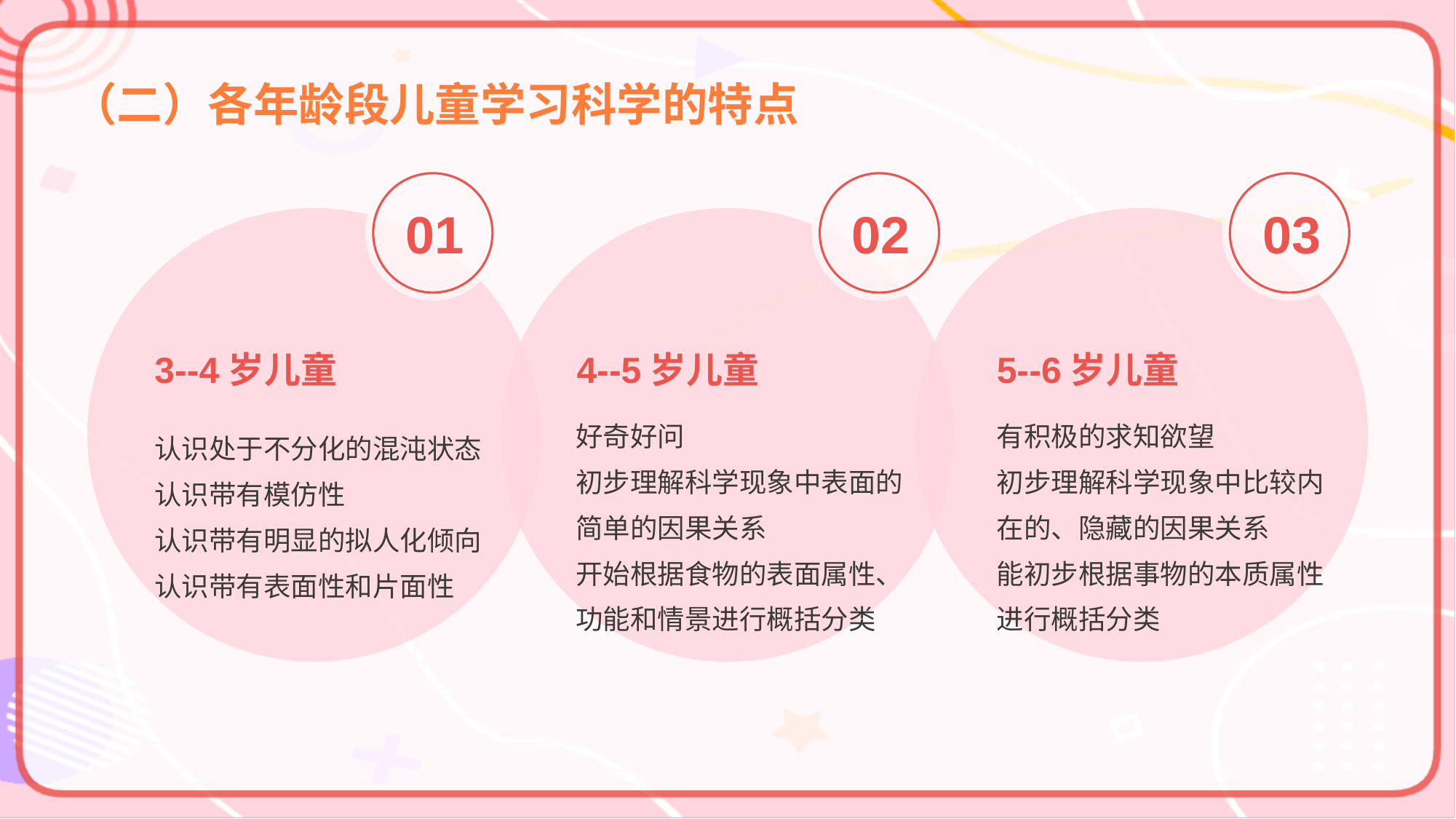

（二）各年龄段儿童学习科学的特点

01
02
03

3--4岁儿童
4--5岁儿童
5--6岁儿童
好奇好问
初步理解科学现象中表面的简单的因果关系
开始根据食物的表面属性、功能和情景进行概括分类

有积极的求知欲望
初步理解科学现象中比较内在的、隐藏的因果关系
能初步根据事物的本质属性进行概括分类
认识处于不分化的混沌状态
认识带有模仿性
认识带有明显的拟人化倾向
认识带有表面性和片面性